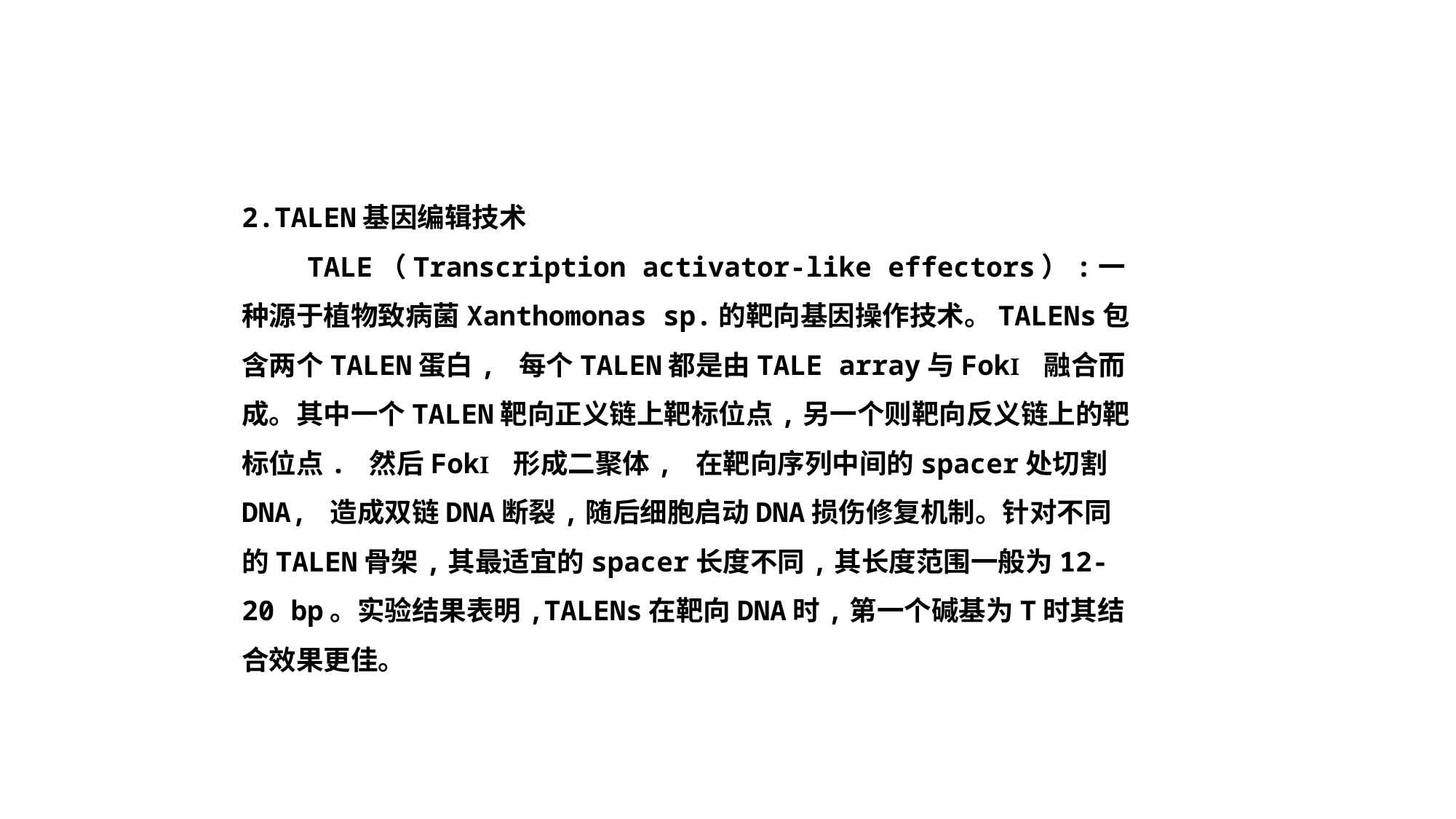

2.TALEN基因编辑技术
    TALE（Transcription activator-like effectors）:一种源于植物致病菌Xanthomonas sp.的靶向基因操作技术。TALENs包含两个TALEN蛋白, 每个TALEN都是由TALE array与FokⅠ融合而成。其中一个TALEN靶向正义链上靶标位点,另一个则靶向反义链上的靶标位点. 然后FokⅠ形成二聚体, 在靶向序列中间的spacer处切割DNA, 造成双链DNA断裂,随后细胞启动DNA损伤修复机制。针对不同的TALEN骨架,其最适宜的spacer长度不同,其长度范围一般为12-20 bp。实验结果表明,TALENs在靶向DNA时,第一个碱基为T时其结合效果更佳。